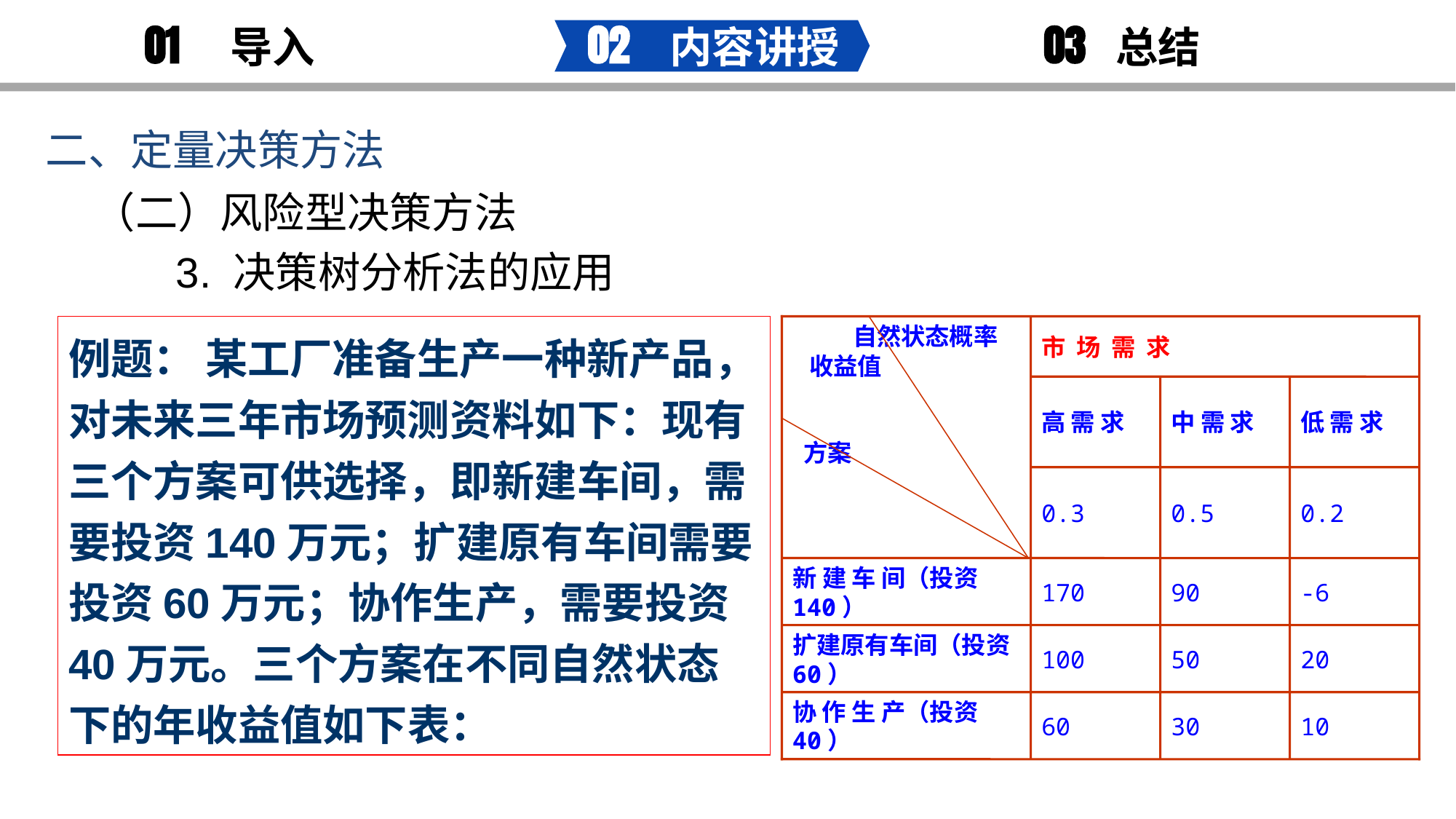

02   内容讲授
03  总结
01    导入

二、定量决策方法
明 年 工 作 计 划
（二）风险型决策方法
       3. 决策树分析法的应用
例题： 某工厂准备生产一种新产品，对未来三年市场预测资料如下：现有三个方案可供选择，即新建车间，需要投资140万元；扩建原有车间需要投资60万元；协作生产，需要投资40万元。三个方案在不同自然状态下的年收益值如下表：
          自然状态概率
  收益值

 方案

市  场  需  求

高 需 求

中 需 求

低 需 求

0.3

0.5
0.2
新 建 车 间（投资140）

170
90
-6
扩建原有车间（投资60）

100
50
20
协 作 生 产（投资40）

60
30
10